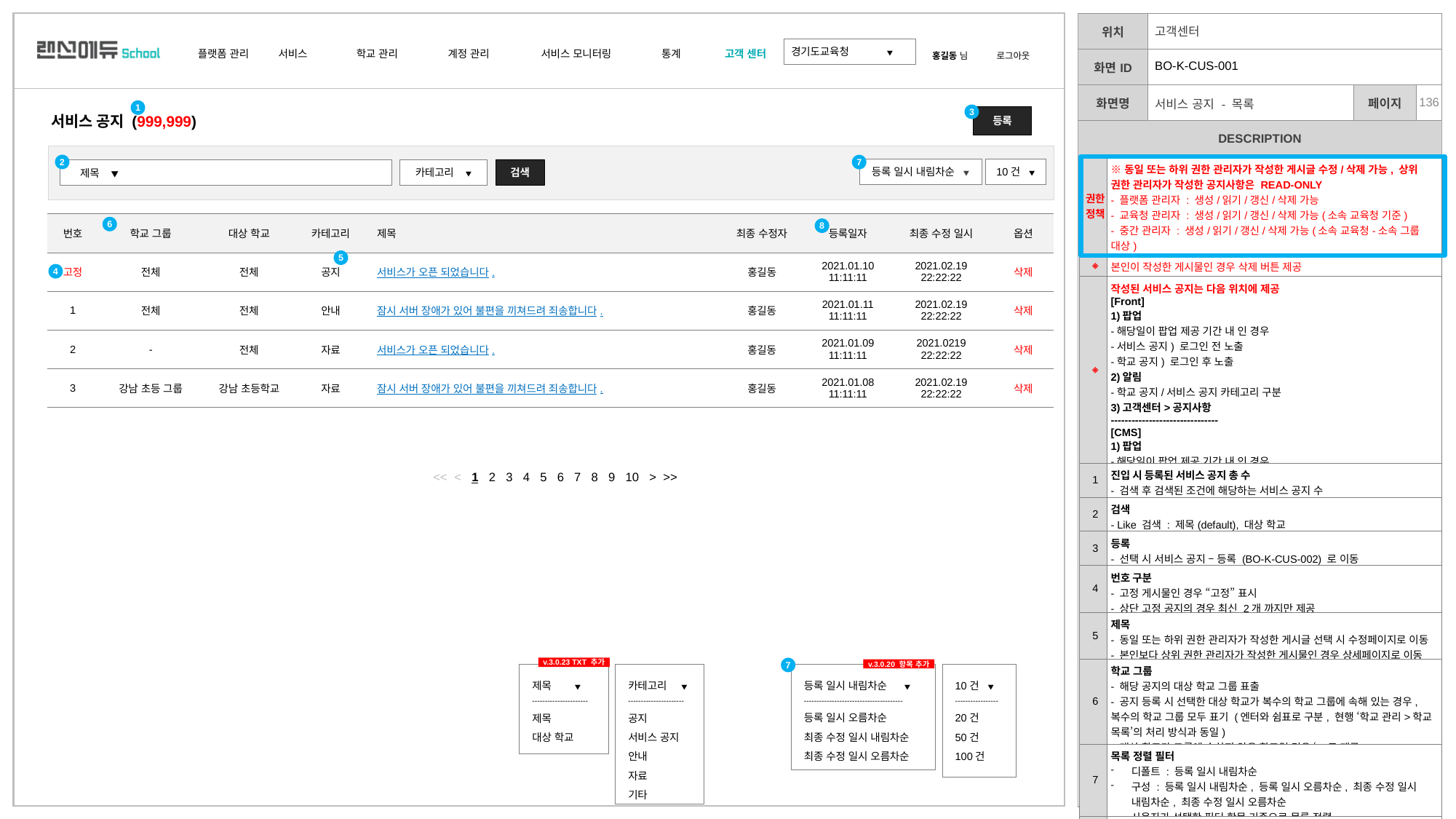

| Ver | Description |
| --- | --- |
| 3.0.20 | <7> 날짜 필터 항목 추가 <8> 등록일자 컬럼 추가 |
| 3.0.23 | <2> 드롭다운 목록 텍스트 수정(대상,학교 → 대상 학교) |
|  | 고객센터 |  |  |
| --- | --- | --- | --- |
|  | BO-K-CUS-001 |  |  |
|  | 서비스 공지 - 목록 |  |  |
1
3
등록
서비스 공지 (999,999)

2
7

| 권한 정책 | ※동일 또는 하위 권한 관리자가 작성한 게시글 수정/삭제 가능, 상위 권한 관리자가 작성한 공지사항은 READ-ONLY - 플랫폼 관리자 : 생성/읽기/갱신/삭제 가능 - 교육청 관리자 : 생성/읽기/갱신/삭제 가능(소속 교육청 기준) - 중간 관리자 : 생성/읽기/갱신/삭제 가능(소속 교육청-소속 그룹 대상) - CMS 관리자 : X |
| --- | --- |
| ※ | 본인이 작성한 게시물인 경우 삭제 버튼 제공 |
| ※ | 작성된 서비스 공지는 다음 위치에 제공 [Front] 1)팝업 -해당일이 팝업 제공 기간 내 인 경우 -서비스 공지) 로그인 전 노출 -학교 공지) 로그인 후 노출 2)알림 -학교 공지/서비스 공지 카테고리 구분 3)고객센터>공지사항 ------------------------------- [CMS] 1)팝업 -해당일이 팝업 제공 기간 내 인 경우 -서비스 공지) 로그인 전 노출 |
| 1 | 진입 시 등록된 서비스 공지 총 수 - 검색 후 검색된 조건에 해당하는 서비스 공지 수 |
| 2 | 검색 - Like 검색 : 제목(default), 대상 학교 |
| 3 | 등록 - 선택 시 서비스 공지 – 등록 (BO-K-CUS-002) 로 이동 |
| 4 | 번호 구분 - 고정 게시물인 경우 “고정” 표시 - 상단 고정 공지의 경우 최신 2개 까지만 제공 |
| 5 | 제목 - 동일 또는 하위 권한 관리자가 작성한 게시글 선택 시 수정페이지로 이동 - 본인보다 상위 권한 관리자가 작성한 게시물인 경우 상세페이지로 이동 |
| 6 | 학교 그룹 - 해당 공지의 대상 학교 그룹 표출 - 공지 등록 시 선택한 대상 학교가 복수의 학교 그룹에 속해 있는 경우, 복수의 학교 그룹 모두 표기 (엔터와 쉼표로 구분, 현행 ‘학교 관리>학교 목록’의 처리 방식과 동일) - 대상 학교가 그룹에 속하지 않은 학교일 경우 ‘-’로 제공 |
| 7 | 목록 정렬 필터 디폴트 : 등록 일시 내림차순 구성 : 등록 일시 내림차순, 등록 일시 오름차순, 최종 수정 일시 내림차순, 최종 수정 일시 오름차순 사용자가 선택한 필터 항목 기준으로 목록 정렬 |
| 8 | 등록일자 서비스 공지를 작성한 날짜 표기 표기 : yyyy.mm.dd HH:MM:SS |
등록 일시 내림차순   ▼
10건   ▼
검색

카테고리    ▼
제목    ▼
| 번호 | 학교 그룹 | 대상 학교 | 카테고리 | 제목 | 최종 수정자 | 등록일자 | 최종 수정 일시 | 옵션 |
| --- | --- | --- | --- | --- | --- | --- | --- | --- |
| 고정 | 전체 | 전체 | 공지 | 서비스가 오픈 되었습니다. | 홍길동 | 2021.01.10 11:11:11 | 2021.02.19 22:22:22 | 삭제 |
| 1 | 전체 | 전체 | 안내 | 잠시 서버 장애가 있어 불편을 끼쳐드려 죄송합니다. | 홍길동 | 2021.01.11 11:11:11 | 2021.02.19 22:22:22 | 삭제 |
| 2 | - | 전체 | 자료 | 서비스가 오픈 되었습니다. | 홍길동 | 2021.01.09 11:11:11 | 2021.0219 22:22:22 | 삭제 |
| 3 | 강남 초등 그룹 | 강남 초등학교 | 자료 | 잠시 서버 장애가 있어 불편을 끼쳐드려 죄송합니다. | 홍길동 | 2021.01.08 11:11:11 | 2021.02.19 22:22:22 | 삭제 |
6
8
5
4
<<  <   1   2   3   4   5   6   7   8   9   10   >  >>
v.3.0.23 TXT 추가
7
v.3.0.20 항목 추가
등록 일시 내림차순      ▼
---------------------------------------
등록 일시 오름차순
최종 수정 일시 내림차순
최종 수정 일시 오름차순
10건   ▼
-----------------
20건
50건
100건
카테고리     ▼
----------------------
공지
서비스 공지
안내
자료
기타
제목        ▼
----------------------
제목
대상 학교